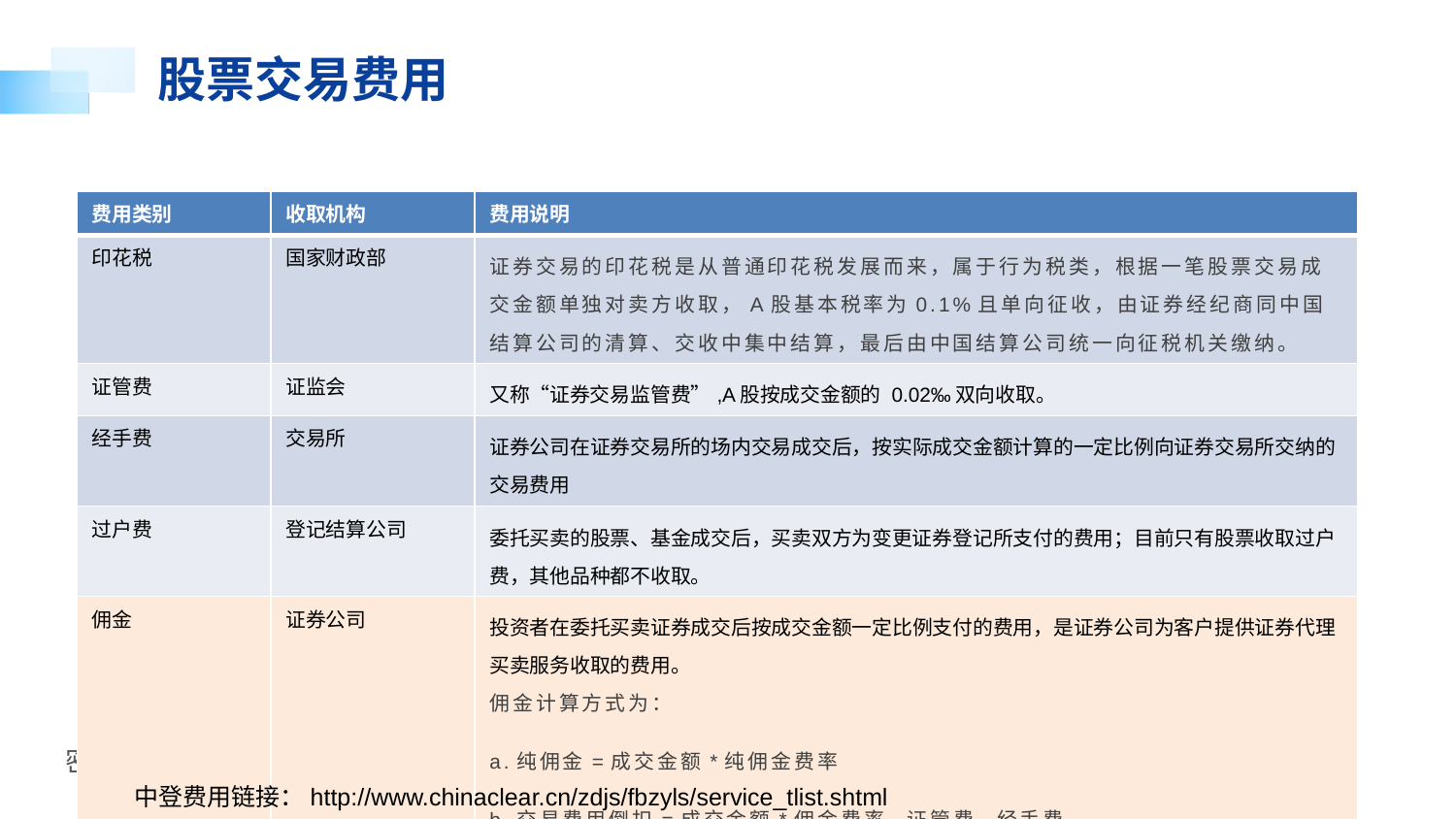

股票交易费用
| 费用类别 | 收取机构 | 费用说明 |
| --- | --- | --- |
| 印花税 | 国家财政部 | 证券交易的印花税是从普通印花税发展而来，属于行为税类，根据一笔股票交易成交金额单独对卖方收取，A股基本税率为0.1%且单向征收，由证券经纪商同中国结算公司的清算、交收中集中结算，最后由中国结算公司统一向征税机关缴纳。 |
| 证管费 | 证监会 | 又称“证券交易监管费”,A股按成交金额的 0.02‰双向收取。 |
| 经手费 | 交易所 | 证券公司在证券交易所的场内交易成交后，按实际成交金额计算的一定比例向证券交易所交纳的交易费用 |
| 过户费 | 登记结算公司 | 委托买卖的股票、基金成交后，买卖双方为变更证券登记所支付的费用；目前只有股票收取过户费，其他品种都不收取。 |
| 佣金 | 证券公司 | 投资者在委托买卖证券成交后按成交金额一定比例支付的费用，是证券公司为客户提供证券代理买卖服务收取的费用。 佣金计算方式为： a.纯佣金=成交金额\*纯佣金费率 b.交易费用倒扣=成交金额\*佣金费率-证管费-经手费 |
中登费用链接：http://www.chinaclear.cn/zdjs/fbzyls/service_tlist.shtml